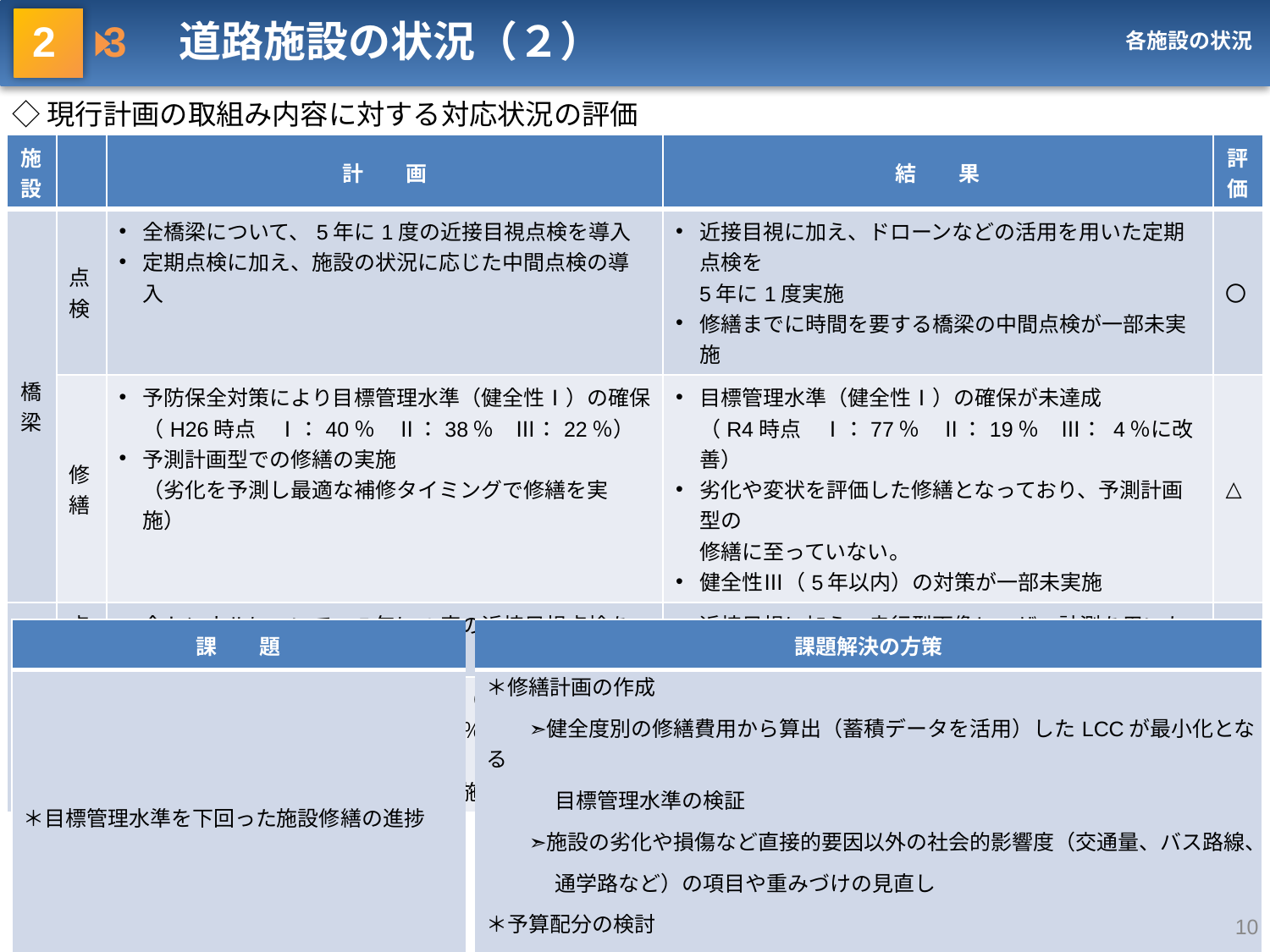

2    3　道路施設の状況（２）
各施設の状況

◇現行計画の取組み内容に対する対応状況の評価
| 施設 |  | 計　　画 | 結　　果 | 評価 |
| --- | --- | --- | --- | --- |
| 橋梁 | 点検 | 全橋梁について、5年に1度の近接目視点検を導入 定期点検に加え、施設の状況に応じた中間点検の導入 | 近接目視に加え、ドローンなどの活用を用いた定期点検を 5年に1度実施 修繕までに時間を要する橋梁の中間点検が一部未実施 | 〇 |
|  | 修繕 | 予防保全対策により目標管理水準（健全性Ⅰ）の確保 （H26時点　Ⅰ：40％　Ⅱ：38％　Ⅲ：22％） 予測計画型での修繕の実施 （劣化を予測し最適な補修タイミングで修繕を実施） | 目標管理水準（健全性Ⅰ）の確保が未達成 （R4時点　Ⅰ：77％　Ⅱ：19％　Ⅲ： 4％に改善） 劣化や変状を評価した修繕となっており、予測計画型の 修繕に至っていない。 健全性Ⅲ（5年以内）の対策が一部未実施 | △ |
| トンネル | 点検 | 全トンネルについて、5年に1度の近接目視点検を導入 | 近接目視に加え、走行型画像レーザー計測を用いた 定期点検を5年に1度実施 | 〇 |
|  | 修繕 | 予防保全対策により目標管理水準（健全性Ⅰ）の確保 （H27時点　Ⅰ：3％　Ⅱ：56％　Ⅲ：41％） 状態監視型での修繕を実施 （劣化や変状を評価した修繕を実施） | 目標管理水準（健全性Ⅰ）の確保が未達成 （R4時点　Ⅰ：0％　Ⅱ：78％　Ⅲ：23％） 状態監視型での修繕を実施しているが、 健全性Ⅲ（5年以内）の対策が一部未実施 | △ |

| 課　　題 |  | 課題解決の方策 |
| --- | --- | --- |
| ＊目標管理水準を下回った施設修繕の進捗 |  | ＊修繕計画の作成 　　➣健全度別の修繕費用から算出（蓄積データを活用）したLCCが最小化となる 　　　 目標管理水準の検証 　　➣施設の劣化や損傷など直接的要因以外の社会的影響度（交通量、バス路線、 　　　 通学路など）の項目や重みづけの見直し ＊予算配分の検討 　　➣橋梁、トンネル、歩道橋などの施設ごとの優先順位に囚われることのない予算配分 |
10